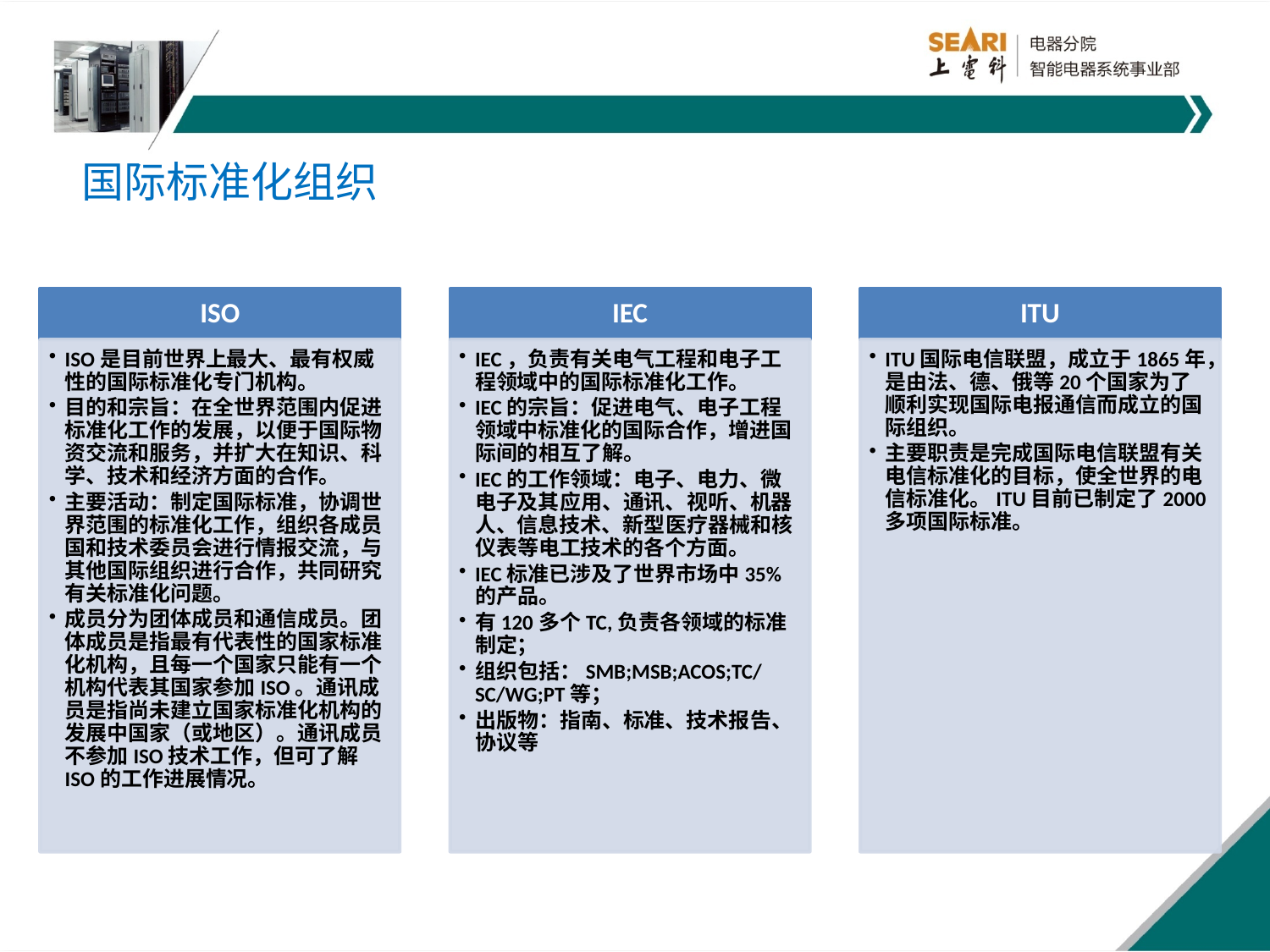

国际标准化组织
ISO
ISO是目前世界上最大、最有权威性的国际标准化专门机构。
目的和宗旨：在全世界范围内促进标准化工作的发展，以便于国际物资交流和服务，并扩大在知识、科学、技术和经济方面的合作。
主要活动：制定国际标准，协调世界范围的标准化工作，组织各成员国和技术委员会进行情报交流，与其他国际组织进行合作，共同研究有关标准化问题。
成员分为团体成员和通信成员。团体成员是指最有代表性的国家标准化机构，且每一个国家只能有一个机构代表其国家参加ISO。通讯成员是指尚未建立国家标准化机构的发展中国家（或地区）。通讯成员不参加ISO技术工作，但可了解ISO的工作进展情况。
IEC
IEC，负责有关电气工程和电子工程领域中的国际标准化工作。
IEC的宗旨：促进电气、电子工程领域中标准化的国际合作，增进国际间的相互了解。
IEC的工作领域：电子、电力、微电子及其应用、通讯、视听、机器人、信息技术、新型医疗器械和核仪表等电工技术的各个方面。
IEC标准已涉及了世界市场中35%的产品。
有120多个TC,负责各领域的标准制定；
组织包括：SMB;MSB;ACOS;TC/SC/WG;PT等；
出版物：指南、标准、技术报告、协议等
ITU
ITU国际电信联盟，成立于1865年，是由法、德、俄等20个国家为了顺利实现国际电报通信而成立的国际组织。
主要职责是完成国际电信联盟有关电信标准化的目标，使全世界的电信标准化。ITU目前已制定了2000多项国际标准。